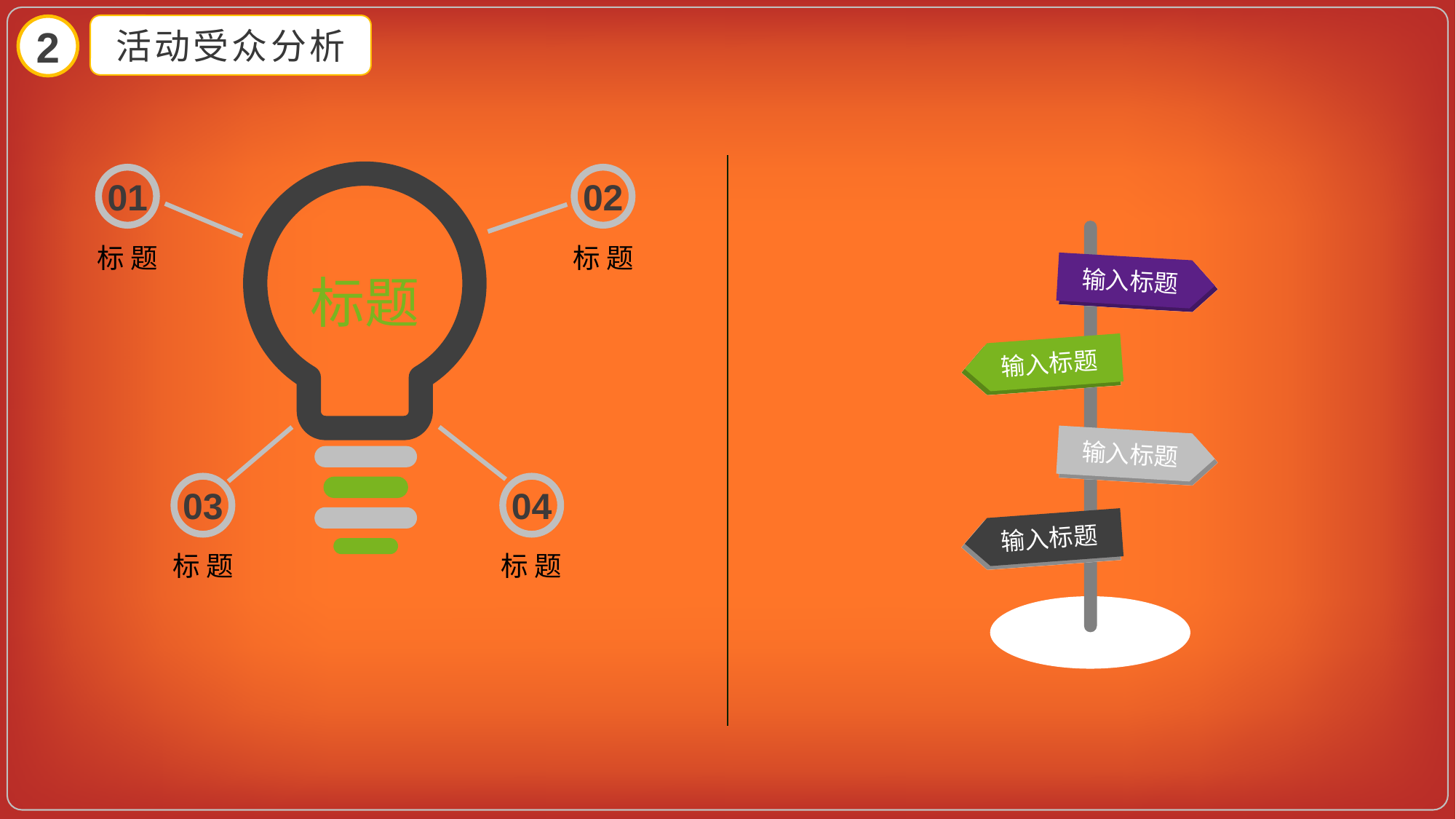

活动受众分析
2
01
02
标题

标 题
标 题
输入标题
输入标题
输入标题

03
04

输入标题

标 题
标 题